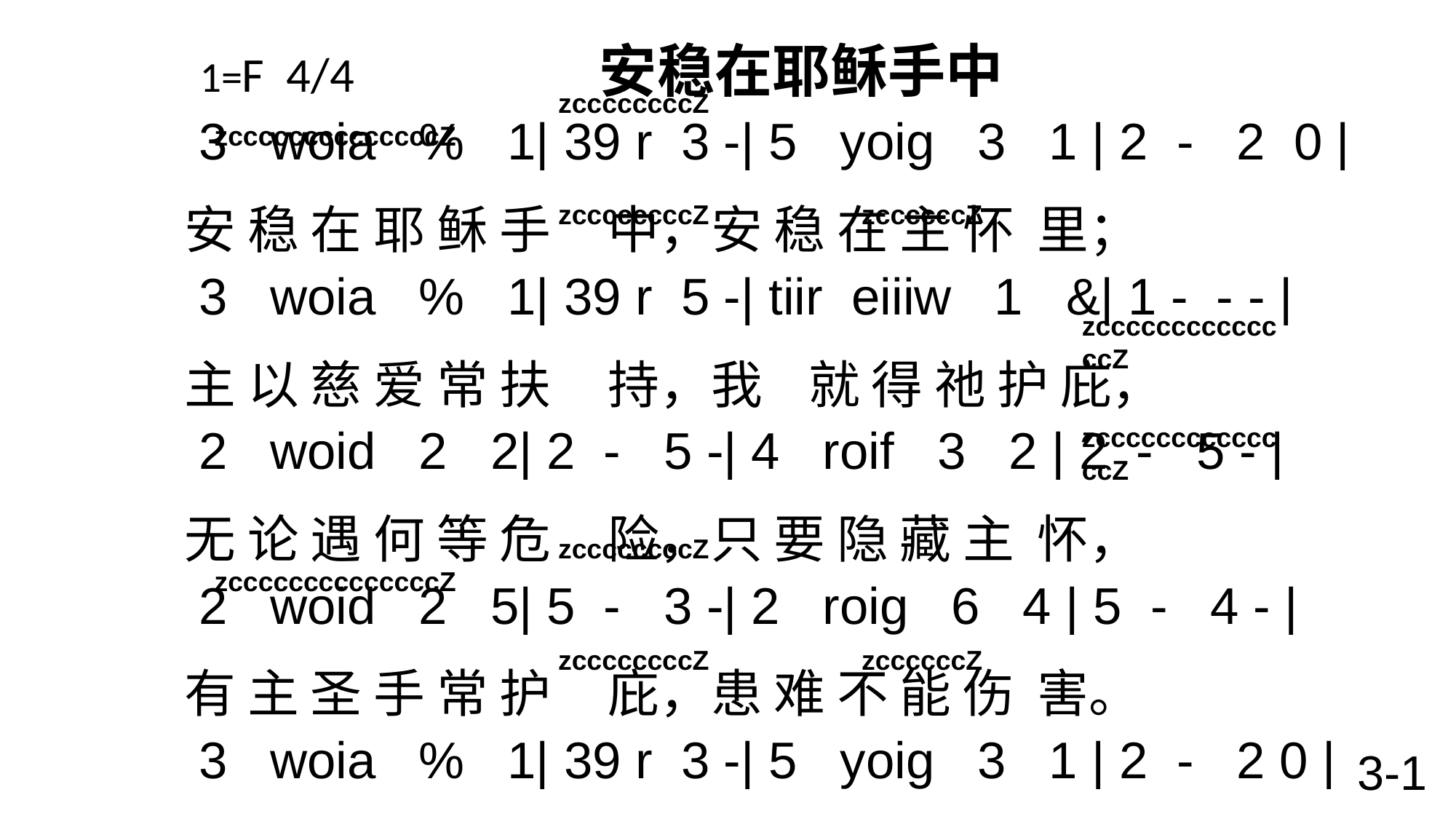

# 1=F  4/4                      安稳在耶稣手中
                                             zccccccccZ                                                                     zccccccccccccccZ
 3   woia   %   1| 39 r  3 -| 5   yoig   3   1 | 2  -   2  0 |
安 稳 在 耶 稣 手     中，安 稳 在 主 怀  里；
 3   woia   %   1| 39 r  5 -| tiir  eiiiw   1   &| 1 -  - - |
主 以 慈 爱 常 扶     持，我    就 得 祂 护 庇，
 2   woid   2   2| 2  -   5 -| 4   roif   3   2 | 2  -   5 - |
无 论 遇 何 等 危     险，只 要 隐 藏 主  怀，
 2   woid   2   5| 5  -   3 -| 2   roig   6   4 | 5  -   4 - |
有 主 圣 手 常 护     庇，患 难 不 能 伤  害。
 3   woia   %   1| 39 r  3 -| 5   yoig   3   1 | 2  -   2 0 |
安 慰 在 耶 稣 手     中，安 稳 在 主 怀  里
 3   woia   %   1| 39 r  5 -| tiir  eiiiw   1   &|1 -  - -  \
主 以 慈 爱 常 扶     持，我    就 得 祂 护 庇。
                                             zccccccccZ                    zccccccZ
zccccccccccccccZ
zccccccccccccccZ
                                             zccccccccZ                                                                     zccccccccccccccZ
                                             zccccccccZ                    zccccccZ
3-1